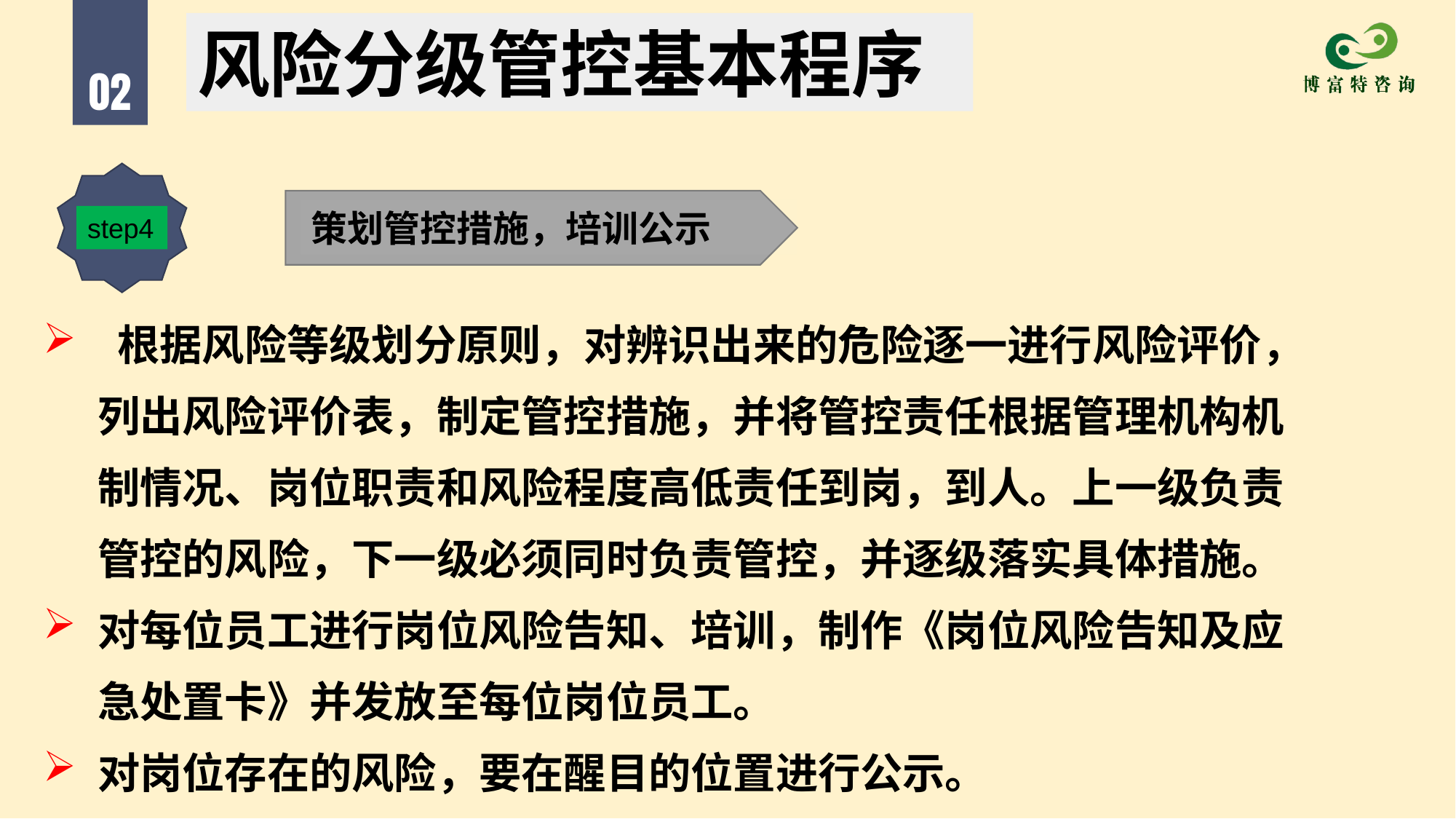

风险分级管控基本程序
02

策划管控措施，培训公示
step4
 根据风险等级划分原则，对辨识出来的危险逐一进行风险评价，列出风险评价表，制定管控措施，并将管控责任根据管理机构机制情况、岗位职责和风险程度高低责任到岗，到人。上一级负责管控的风险，下一级必须同时负责管控，并逐级落实具体措施。
对每位员工进行岗位风险告知、培训，制作《岗位风险告知及应急处置卡》并发放至每位岗位员工。
对岗位存在的风险，要在醒目的位置进行公示。